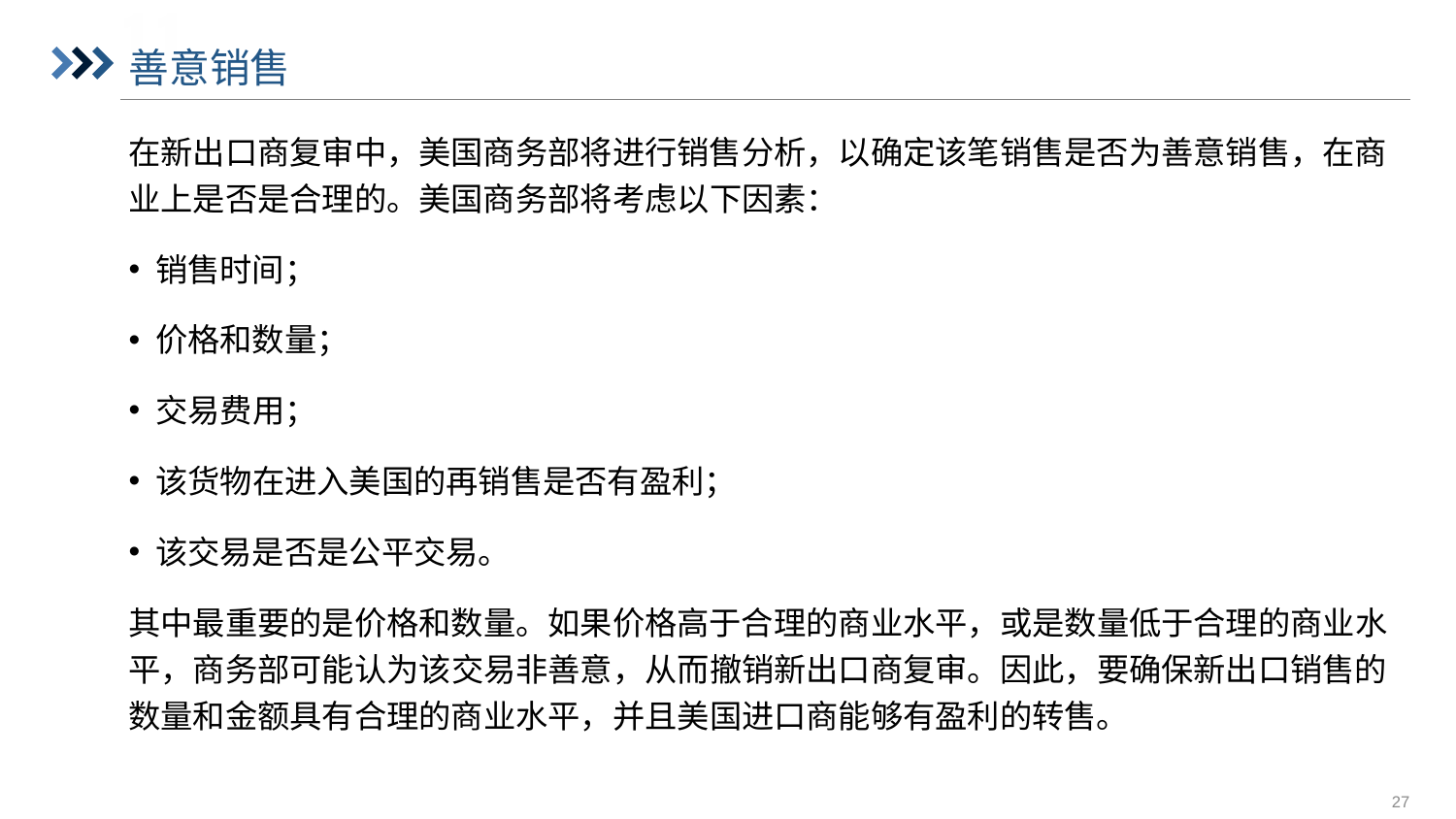

# 善意销售
在新出口商复审中，美国商务部将进行销售分析，以确定该笔销售是否为善意销售，在商业上是否是合理的。美国商务部将考虑以下因素：
销售时间；
价格和数量；
交易费用；
该货物在进入美国的再销售是否有盈利；
该交易是否是公平交易。
其中最重要的是价格和数量。如果价格高于合理的商业水平，或是数量低于合理的商业水平，商务部可能认为该交易非善意，从而撤销新出口商复审。因此，要确保新出口销售的数量和金额具有合理的商业水平，并且美国进口商能够有盈利的转售。

27